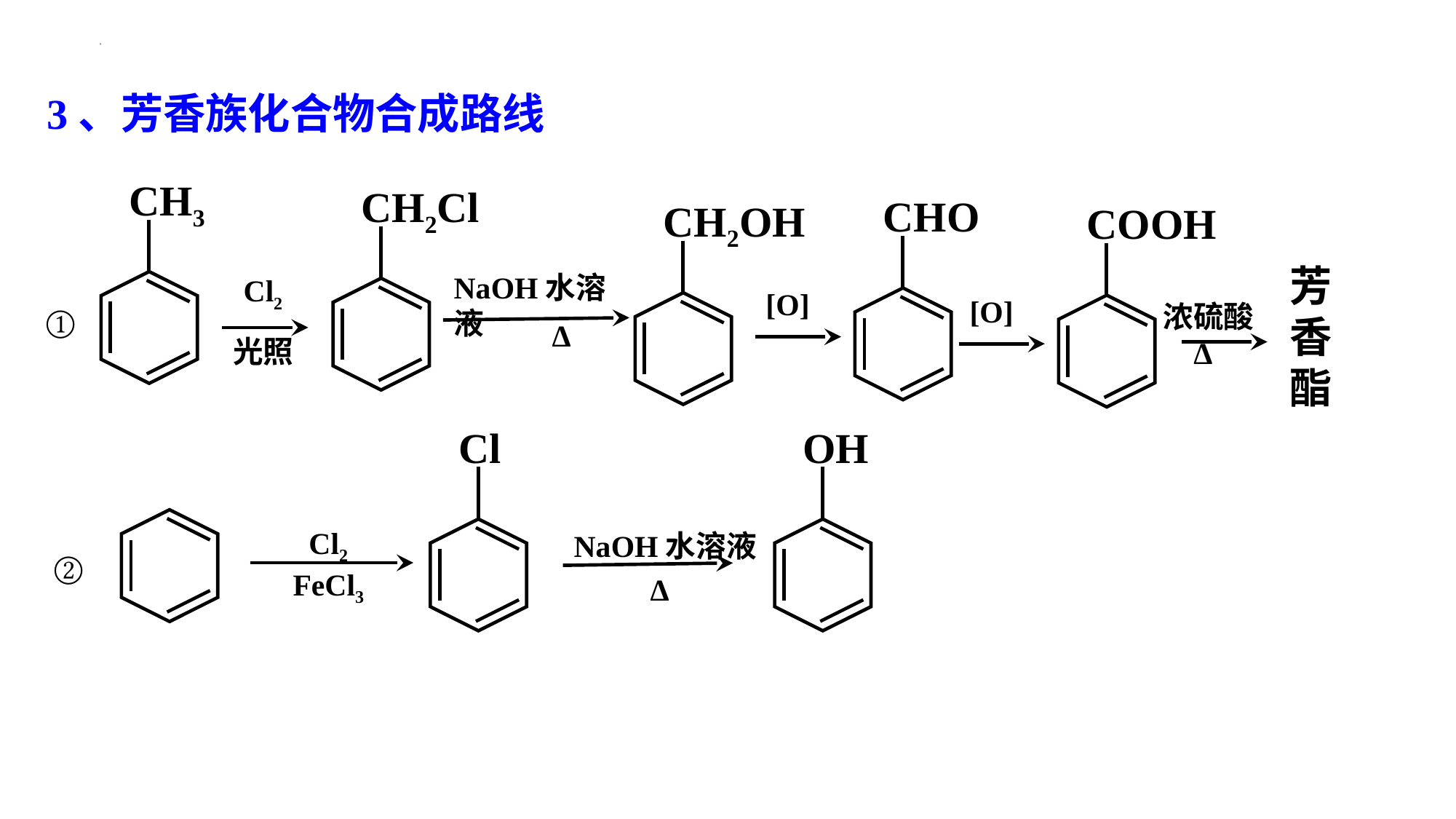

3、芳香族化合物合成路线
CH3

CH2Cl

CHO

CH2OH

COOH

芳香酯
NaOH水溶液
Δ
Cl2
光照
[O]
[O]
①
浓硫酸
    Δ
Cl

OH

Cl2
FeCl3
NaOH水溶液
Δ
②